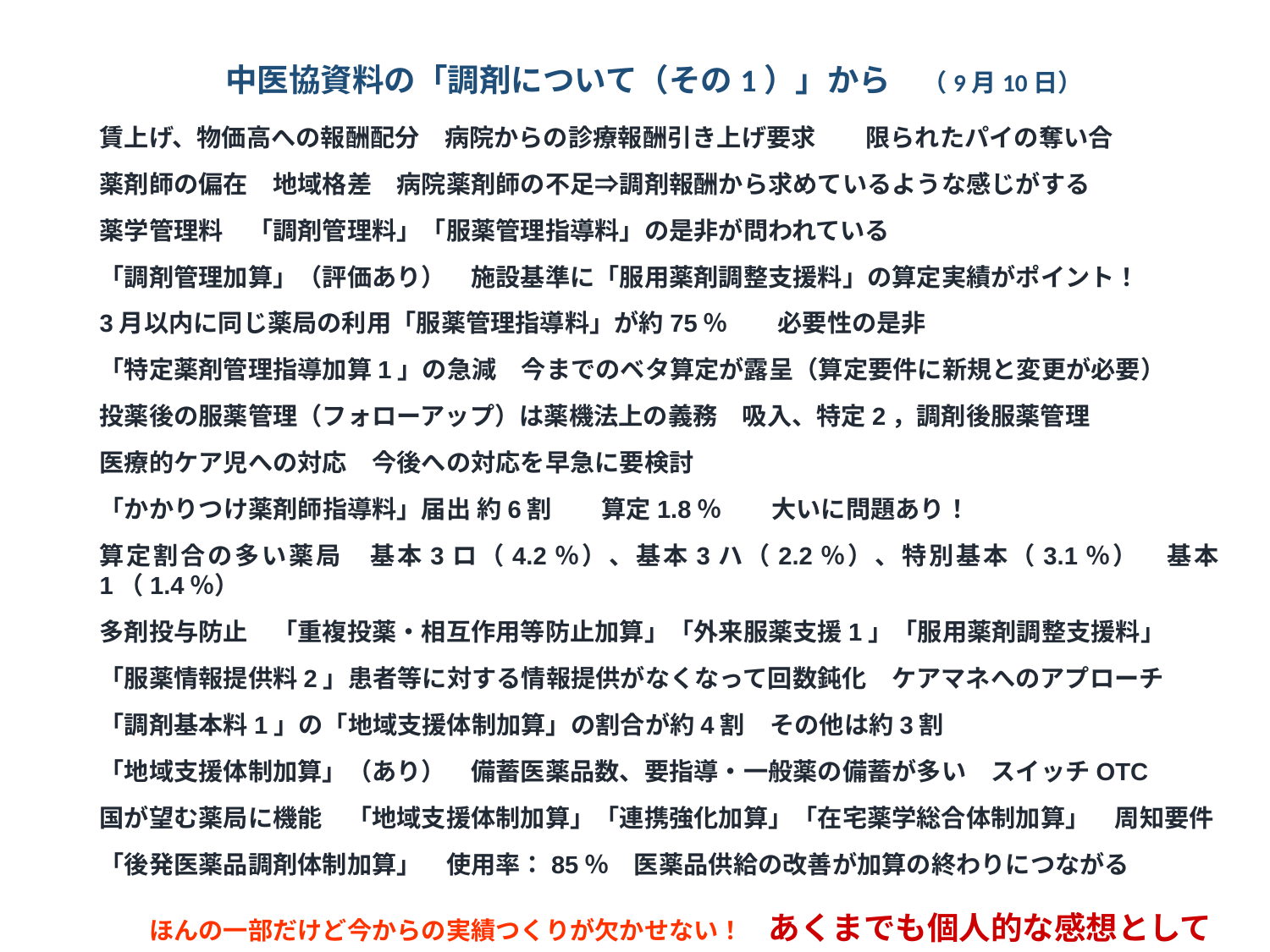

中医協資料の「調剤について（その1）」から　（9月10日）
賃上げ、物価高への報酬配分　病院からの診療報酬引き上げ要求　　限られたパイの奪い合

薬剤師の偏在　地域格差　病院薬剤師の不足⇒調剤報酬から求めているような感じがする

薬学管理料　「調剤管理料」「服薬管理指導料」の是非が問われている

「調剤管理加算」（評価あり）　施設基準に「服用薬剤調整支援料」の算定実績がポイント！

3月以内に同じ薬局の利用「服薬管理指導料」が約75％　　必要性の是非

「特定薬剤管理指導加算1」の急減　今までのベタ算定が露呈（算定要件に新規と変更が必要）

投薬後の服薬管理（フォローアップ）は薬機法上の義務　吸入、特定2，調剤後服薬管理

医療的ケア児への対応　今後への対応を早急に要検討

「かかりつけ薬剤師指導料」届出 約6割　　算定1.8％　　大いに問題あり！

算定割合の多い薬局　基本3ロ（4.2％）、基本3ハ（2.2％）、特別基本（3.1％）　基本1（1.4％）

多剤投与防止　「重複投薬・相互作用等防止加算」「外来服薬支援1」「服用薬剤調整支援料」

「服薬情報提供料2」患者等に対する情報提供がなくなって回数鈍化　ケアマネへのアプローチ

「調剤基本料1」の「地域支援体制加算」の割合が約4割　その他は約3割

「地域支援体制加算」（あり）　備蓄医薬品数、要指導・一般薬の備蓄が多い　スイッチOTC

国が望む薬局に機能　「地域支援体制加算」「連携強化加算」「在宅薬学総合体制加算」　周知要件

「後発医薬品調剤体制加算」　使用率：85％　医薬品供給の改善が加算の終わりにつながる

　　ほんの一部だけど今からの実績つくりが欠かせない！　あくまでも個人的な感想として